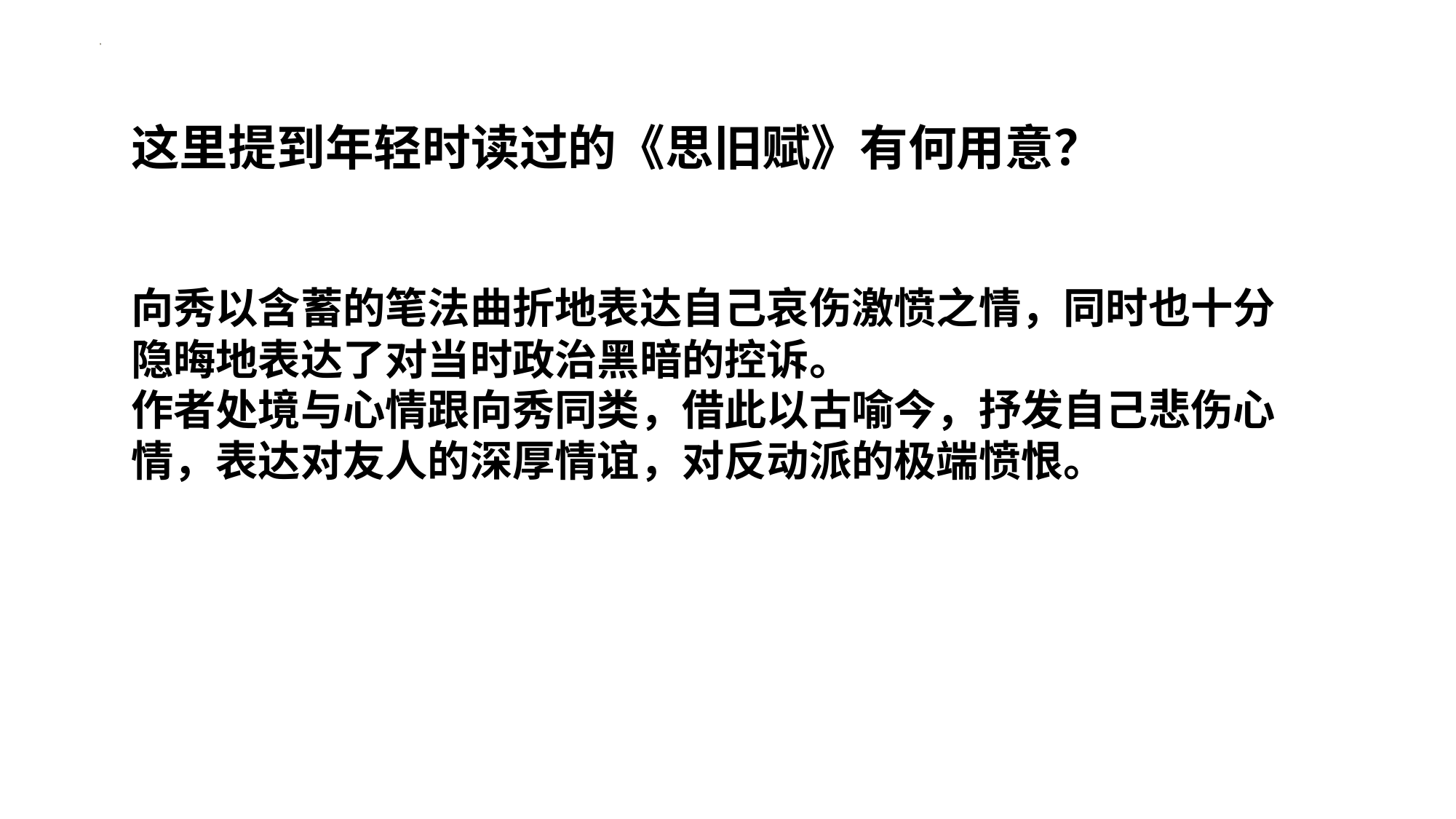

这里提到年轻时读过的《思旧赋》有何用意？
向秀以含蓄的笔法曲折地表达自己哀伤激愤之情，同时也十分隐晦地表达了对当时政治黑暗的控诉。
作者处境与心情跟向秀同类，借此以古喻今，抒发自己悲伤心情，表达对友人的深厚情谊，对反动派的极端愤恨。